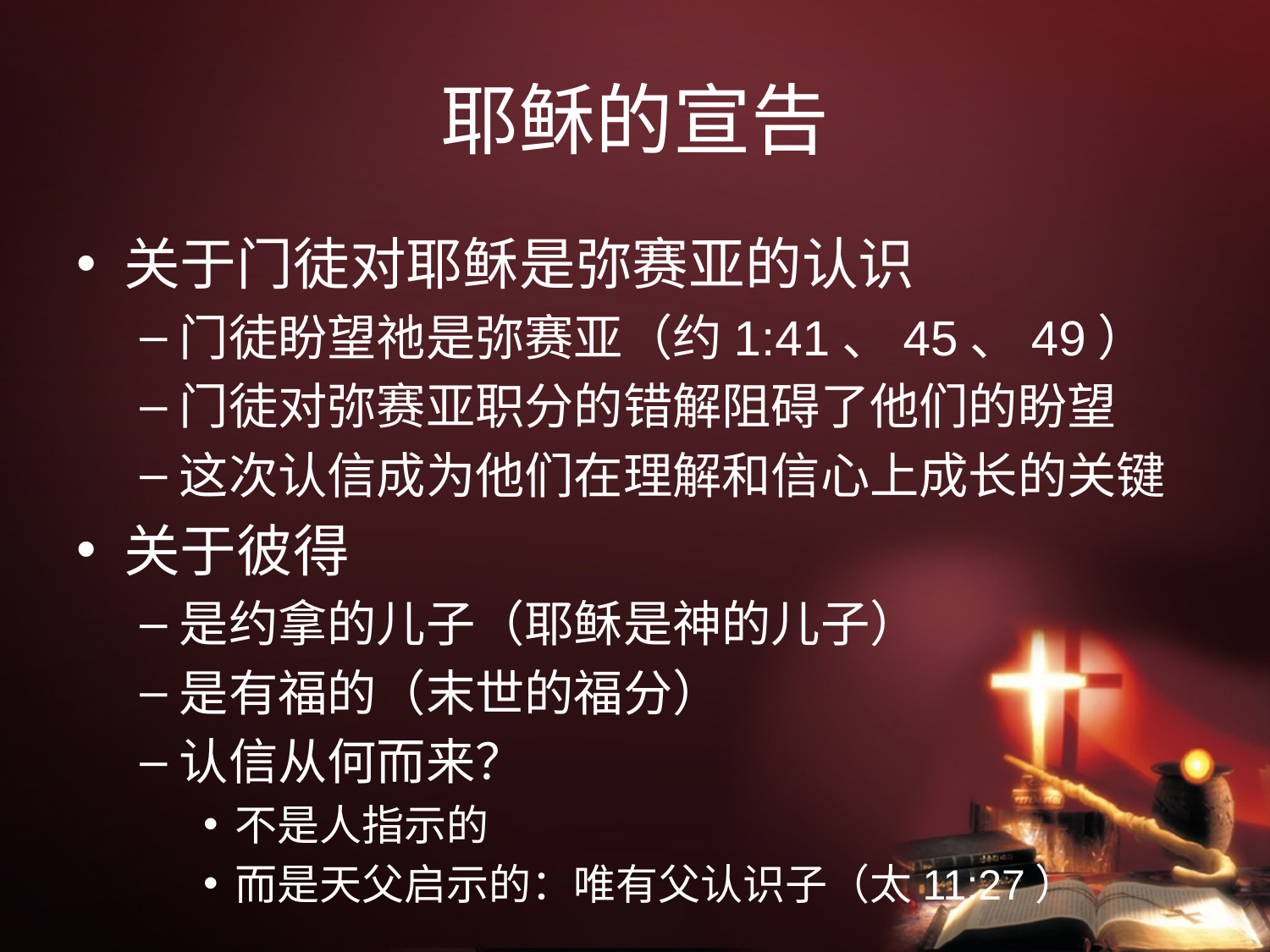

# 耶稣的宣告
关于门徒对耶稣是弥赛亚的认识
门徒盼望祂是弥赛亚（约1:41、45、49）
门徒对弥赛亚职分的错解阻碍了他们的盼望
这次认信成为他们在理解和信心上成长的关键
关于彼得
是约拿的儿子（耶稣是神的儿子）
是有福的（末世的福分）
认信从何而来？
不是人指示的
而是天父启示的：唯有父认识子（太11:27）